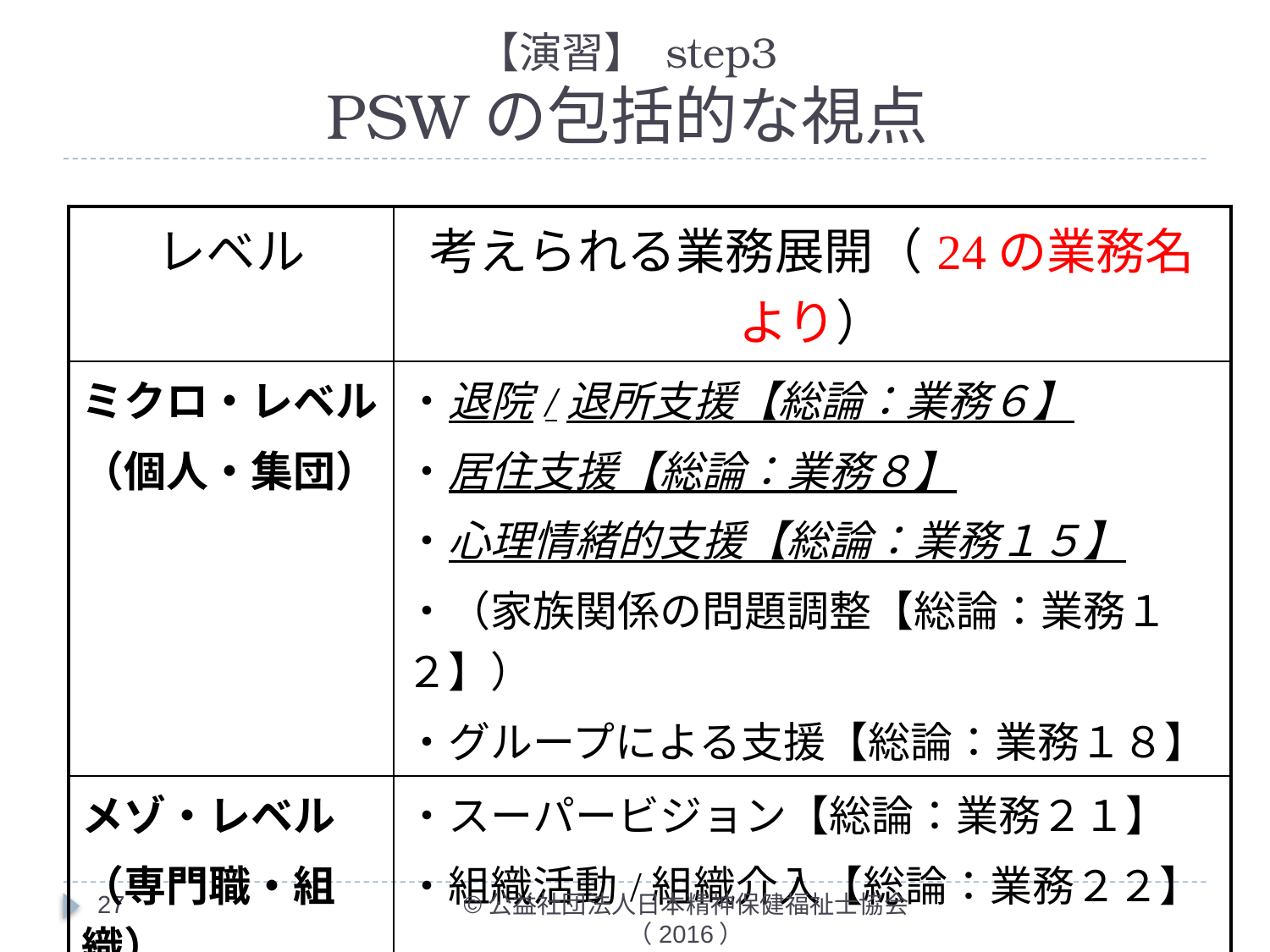

# 【演習】 step3 PSWの包括的な視点
| レベル | 考えられる業務展開（24の業務名より） |
| --- | --- |
| ミクロ・レベル （個人・集団） | ・退院/退所支援【総論：業務６】　 ・居住支援【総論：業務８】 ・心理情緒的支援【総論：業務１５】 ・（家族関係の問題調整【総論：業務１２】） ・グループによる支援【総論：業務１８】 |
| メゾ・レベル （専門職・組織） | ・スーパービジョン【総論：業務２１】 ・組織活動/組織介入【総論：業務２２】 |
| マクロ・レベル （地域・社会） | ・地域活動/地域づくり【総論：業務２３】 ・政策分析/提言/展開【総論：業務２４】 |
27
©公益社団法人日本精神保健福祉士協会（2016）